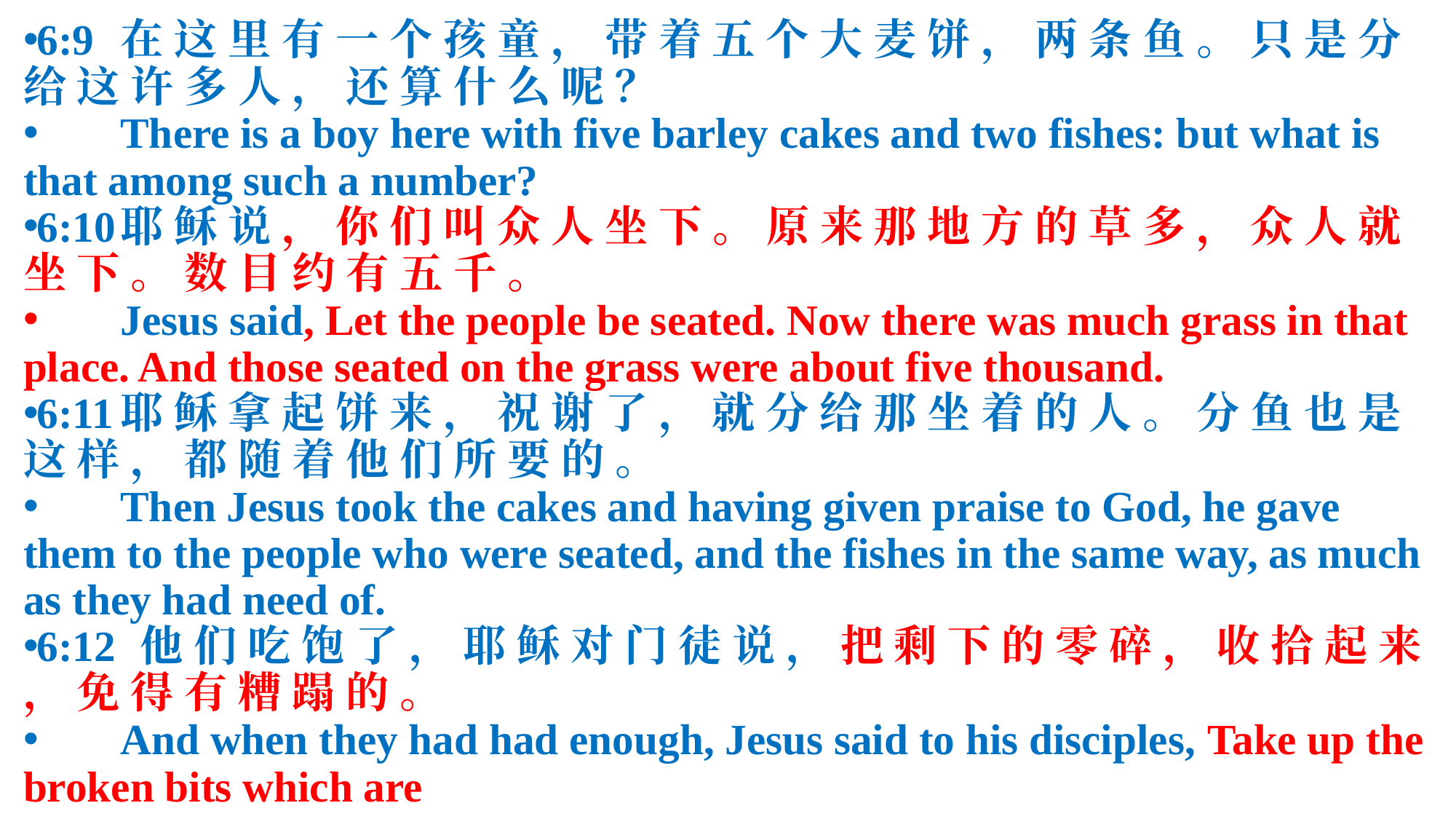

6:9	在 这 里 有 一 个 孩 童 ， 带 着 五 个 大 麦 饼 ， 两 条 鱼 。 只 是 分 给 这 许 多 人 ， 还 算 什 么 呢 ？
   	There is a boy here with five barley cakes and two fishes: but what is that among such a number?
6:10	耶 稣 说 ， 你 们 叫 众 人 坐 下 。 原 来 那 地 方 的 草 多 ， 众 人 就 坐 下 。 数 目 约 有 五 千 。
   	Jesus said, Let the people be seated. Now there was much grass in that place. And those seated on the grass were about five thousand.
6:11	耶 稣 拿 起 饼 来 ， 祝 谢 了 ， 就 分 给 那 坐 着 的 人 。 分 鱼 也 是 这 样 ， 都 随 着 他 们 所 要 的 。
   	Then Jesus took the cakes and having given praise to God, he gave them to the people who were seated, and the fishes in the same way, as much as they had need of.
6:12	 他 们 吃 饱 了 ， 耶 稣 对 门 徒 说 ， 把 剩 下 的 零 碎 ， 收 拾 起 来 ， 免 得 有 糟 蹋 的 。
   	And when they had had enough, Jesus said to his disciples, Take up the broken bits which are